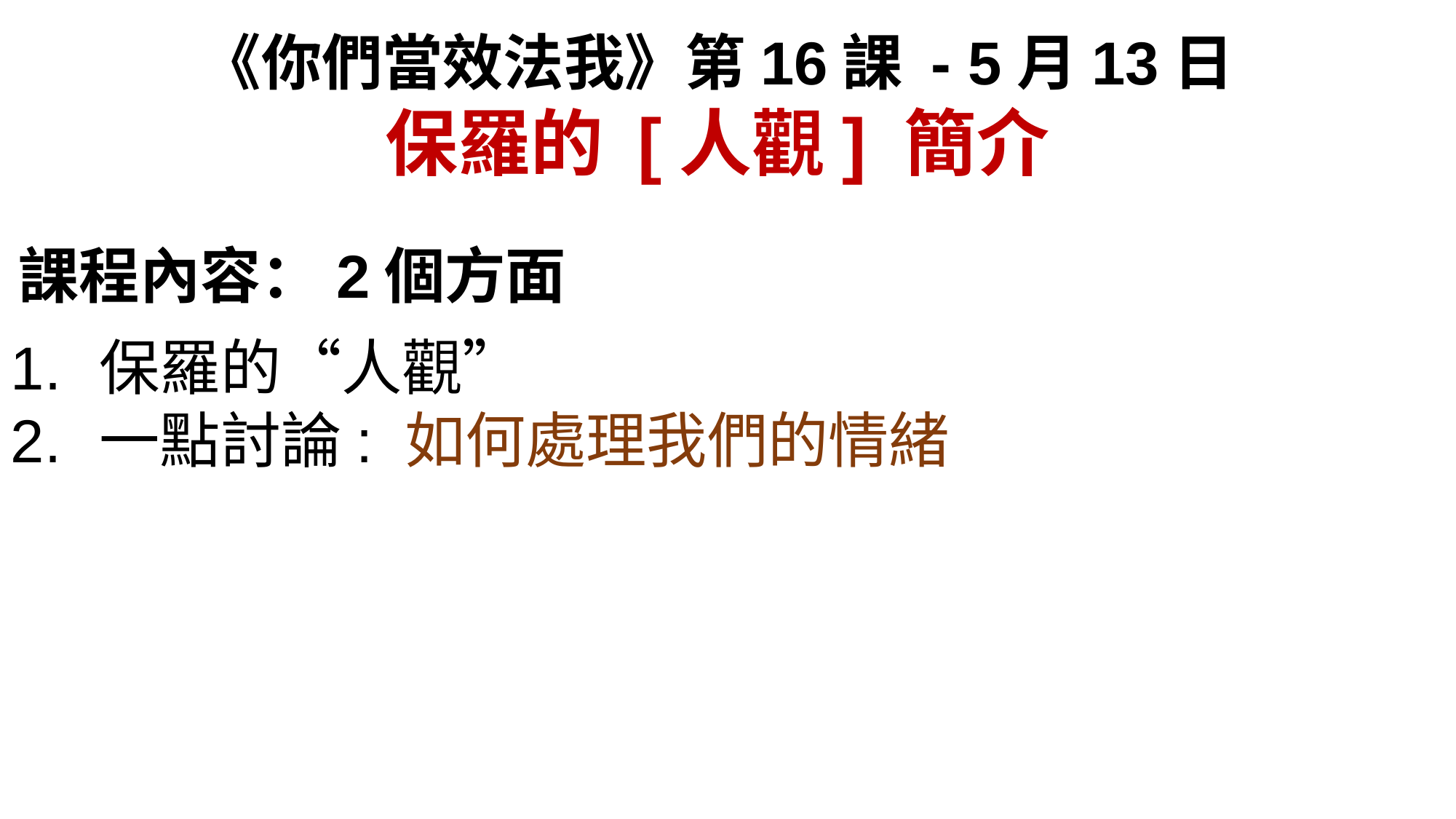

《你們當效法我》第16課 - 5月13日
保羅的 [人觀] 簡介
課程內容：2個方面
保羅的“人觀”
一點討論: 如何處理我們的情緒